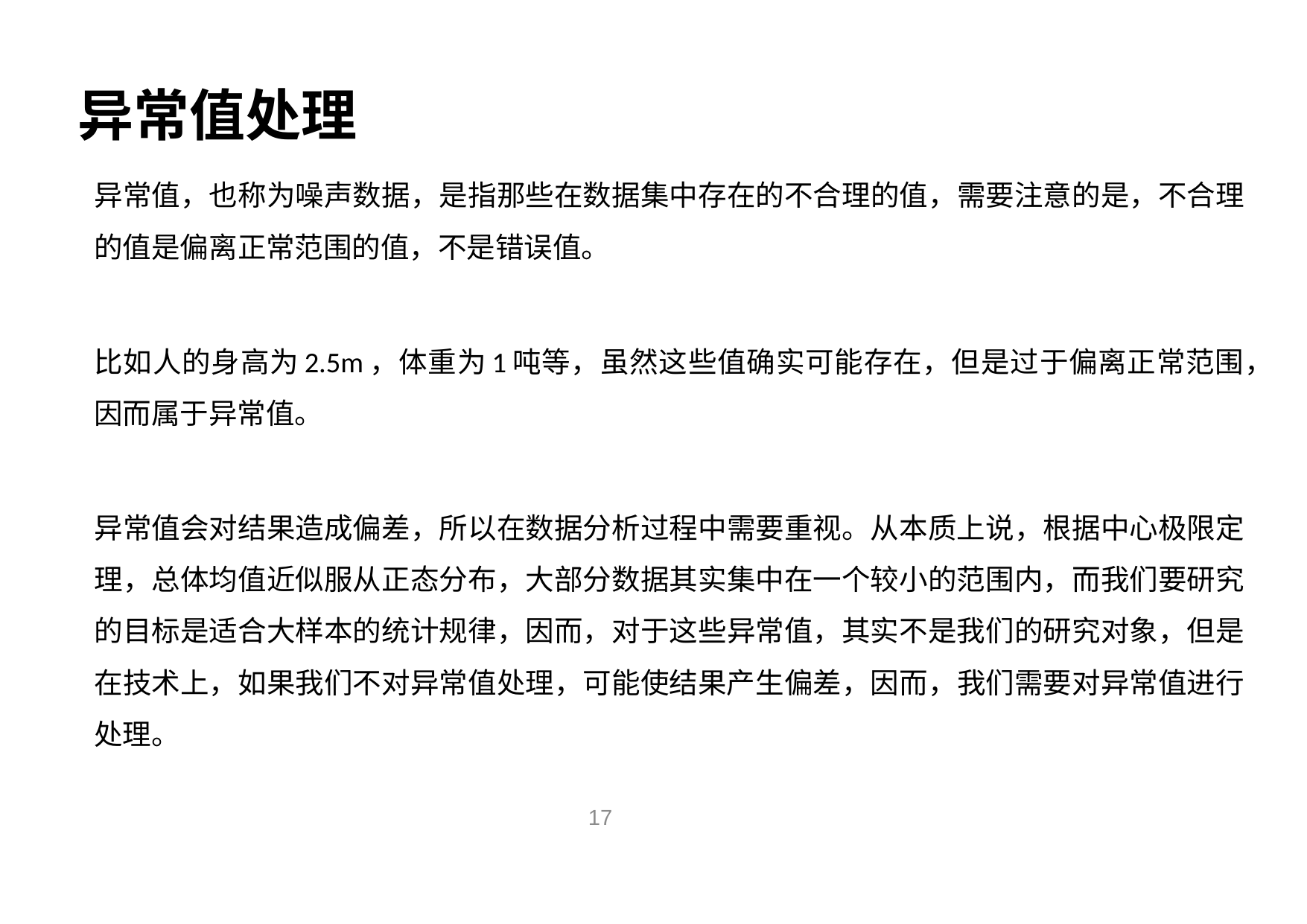

# 异常值处理
异常值，也称为噪声数据，是指那些在数据集中存在的不合理的值，需要注意的是，不合理的值是偏离正常范围的值，不是错误值。

比如人的身高为2.5m，体重为1吨等，虽然这些值确实可能存在，但是过于偏离正常范围，因而属于异常值。

异常值会对结果造成偏差，所以在数据分析过程中需要重视。从本质上说，根据中心极限定理，总体均值近似服从正态分布，大部分数据其实集中在一个较小的范围内，而我们要研究的目标是适合大样本的统计规律，因而，对于这些异常值，其实不是我们的研究对象，但是在技术上，如果我们不对异常值处理，可能使结果产生偏差，因而，我们需要对异常值进行处理。
17